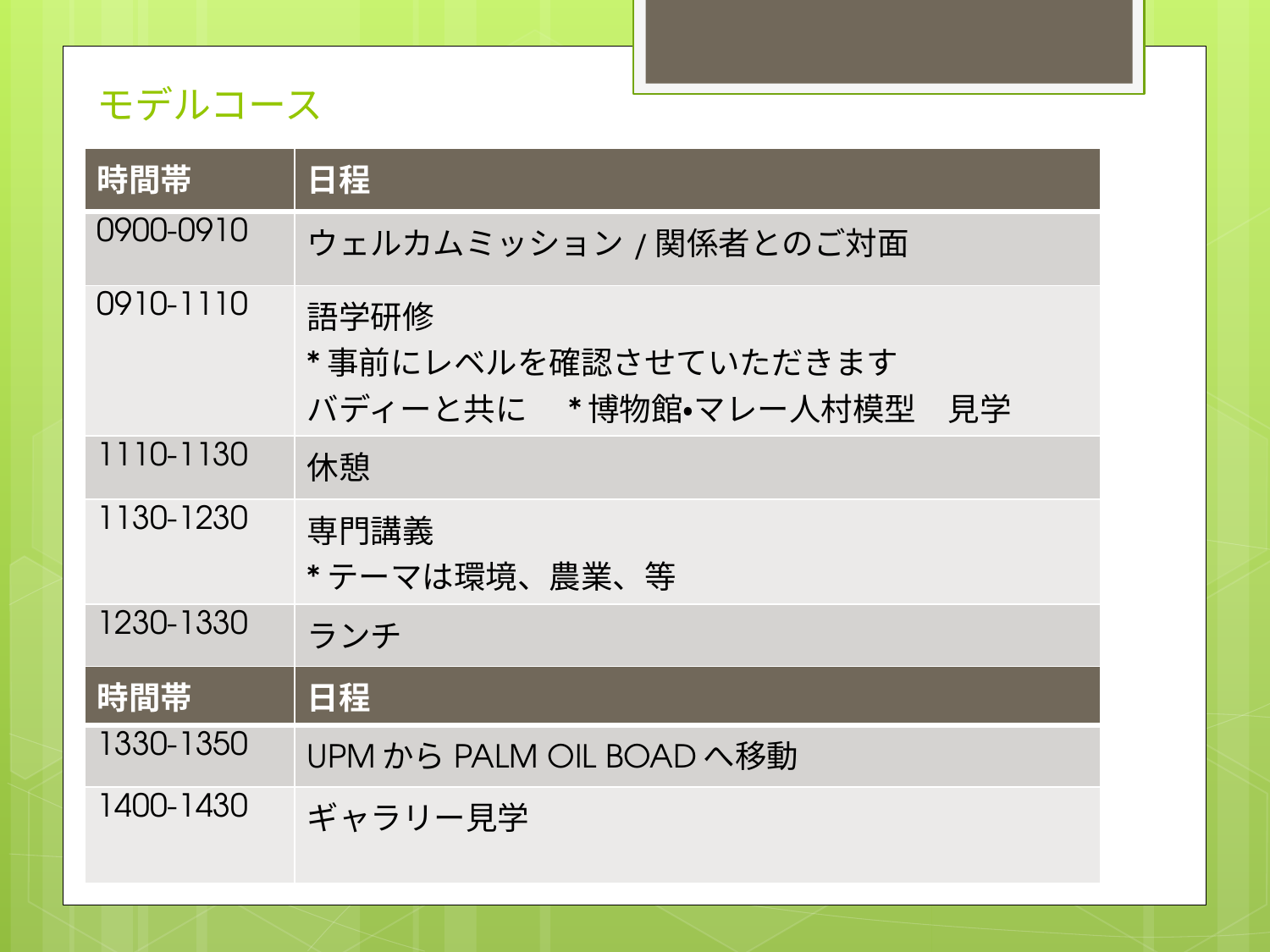

# モデルコース
| 時間帯 | 日程 |
| --- | --- |
| 0900-0910 | ウェルカムミッション/関係者とのご対面 |
| 0910-1110 | 語学研修 \*事前にレベルを確認させていただきます バディーと共に　\*博物館・マレー人村模型　見学 |
| 1110-1130 | 休憩 |
| 1130-1230 | 専門講義 \*テーマは環境、農業、等 |
| 1230-1330 | ランチ |
| 時間帯 | 日程 |
| --- | --- |
| 1330-1350 | UPMからPALM OIL BOADへ移動 |
| 1400-1430 | ギャラリー見学 |